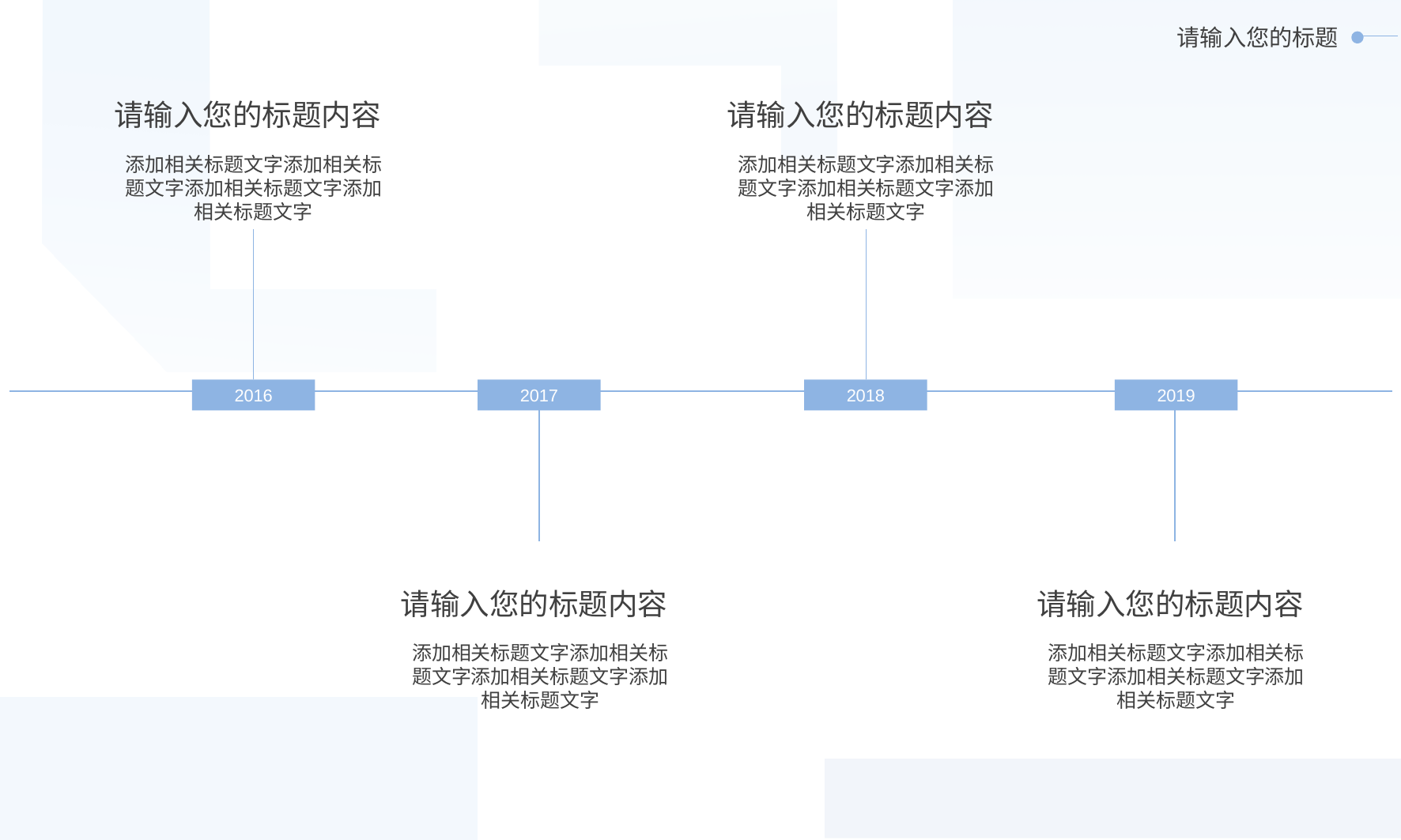

请输入您的标题

请输入您的标题内容
添加相关标题文字添加相关标题文字添加相关标题文字添加相关标题文字
请输入您的标题内容
添加相关标题文字添加相关标题文字添加相关标题文字添加相关标题文字
2016
2017
2018
2019
请输入您的标题内容
添加相关标题文字添加相关标题文字添加相关标题文字添加相关标题文字
请输入您的标题内容
添加相关标题文字添加相关标题文字添加相关标题文字添加相关标题文字